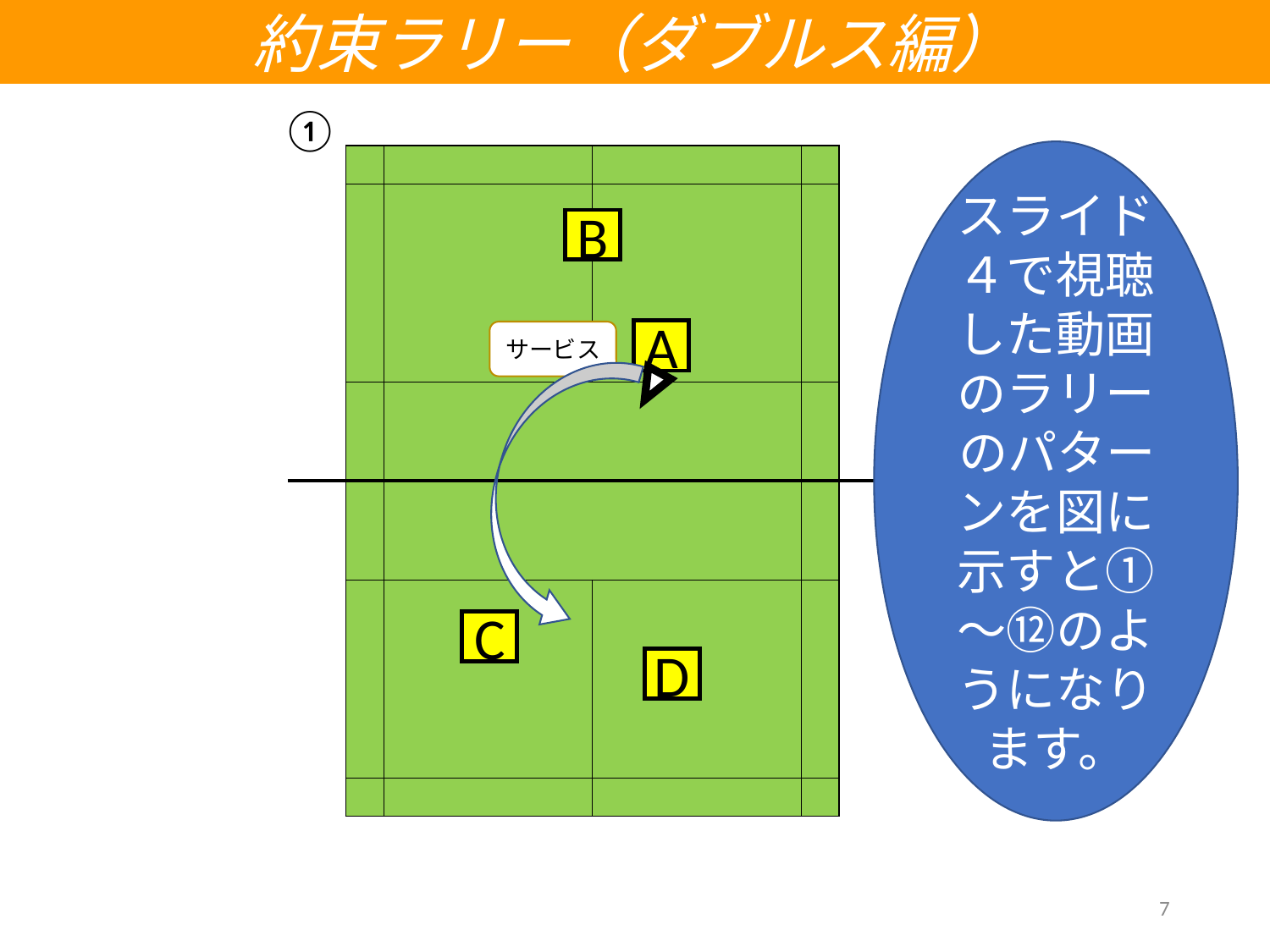

約束ラリー（ダブルス編）
①

スライド４で視聴した動画のラリーのパターンを図に示すと①～⑫のようになります。

|  |  |  |  |  |  |
| --- | --- | --- | --- | --- | --- |
|  |  |  |  |  |  |
|  |  |  |  |  |  |
|  |  |  |  |  |  |
|  |  |  |  |  |  |
|  |  |  |  |  |  |
B
A
サービス

C
D
7